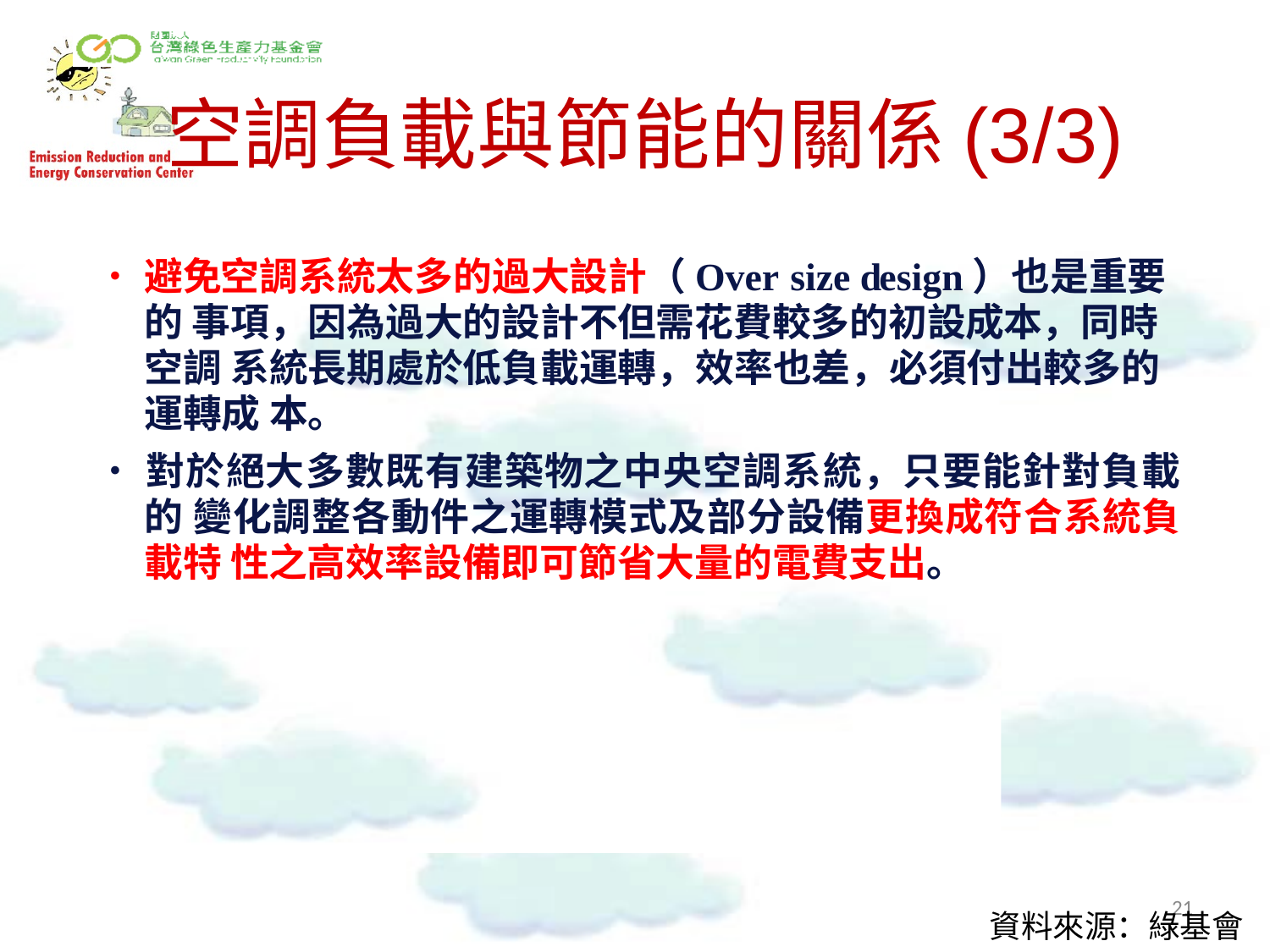

# 空調負載與節能的關係(3/3)
•	避免空調系統太多的過大設計（Over size design）也是重要的 事項，因為過大的設計不但需花費較多的初設成本，同時空調 系統長期處於低負載運轉，效率也差，必須付出較多的運轉成 本。
•	對於絕大多數既有建築物之中央空調系統，只要能針對負載的 變化調整各動件之運轉模式及部分設備更換成符合系統負載特 性之高效率設備即可節省大量的電費支出。
21
資料來源：綠基會